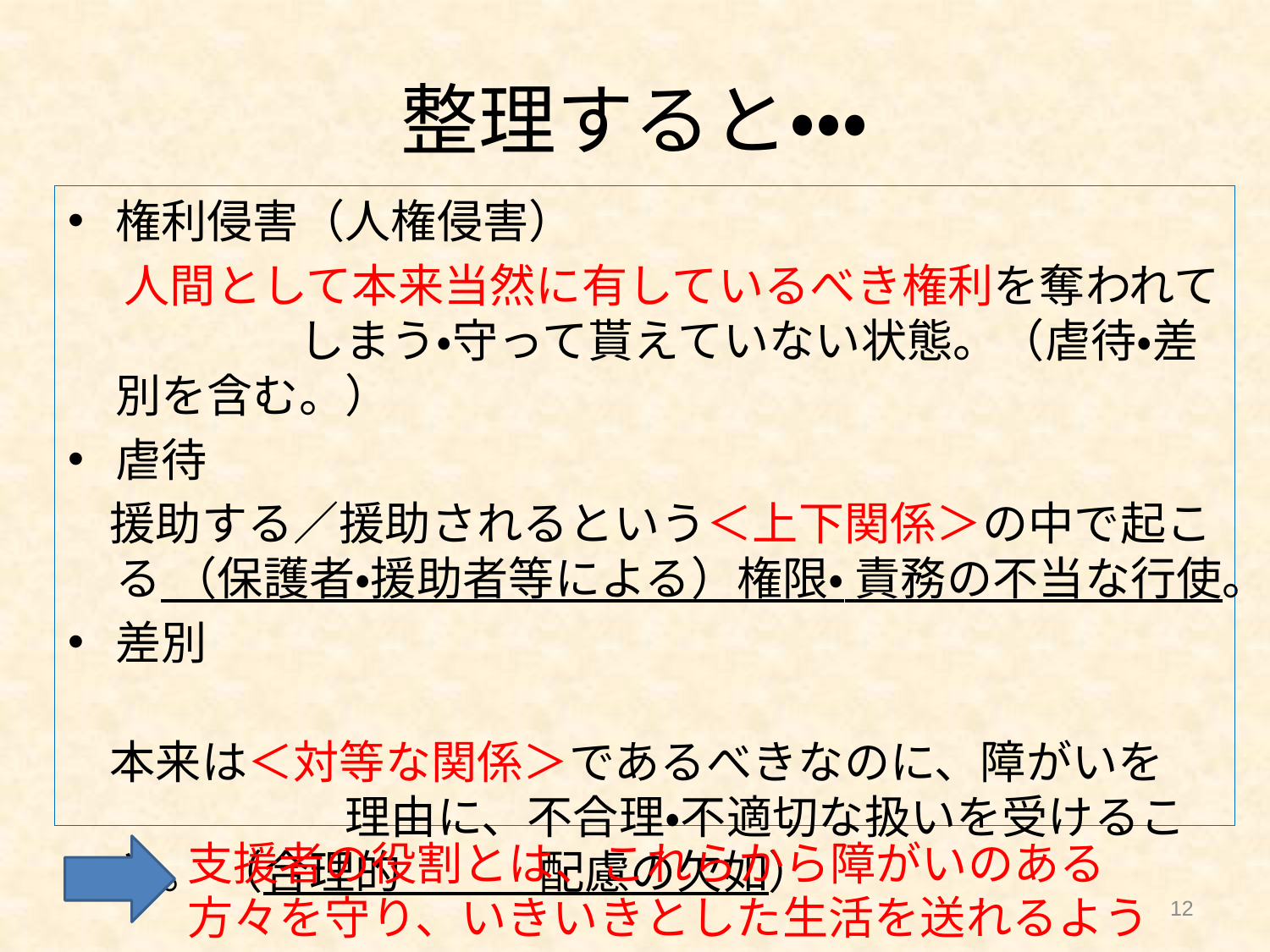

# 整理すると・・・
権利侵害（人権侵害）
　 人間として本来当然に有しているべき権利を奪われて　　　　しまう・守って貰えていない状態。（虐待・差別を含む。）
虐待
   援助する／援助されるという＜上下関係＞の中で起こる （保護者・援助者等による）権限・ 責務の不当な行使。
差別
   本来は＜対等な関係＞であるべきなのに、障がいを　　　　　　理由に、不合理・不適切な扱いを受けること。 （合理的　　　配慮の欠如）

支援者の役割とは、これらから障がいのある方々を守り、いきいきとした生活を送れるようにすること。

12